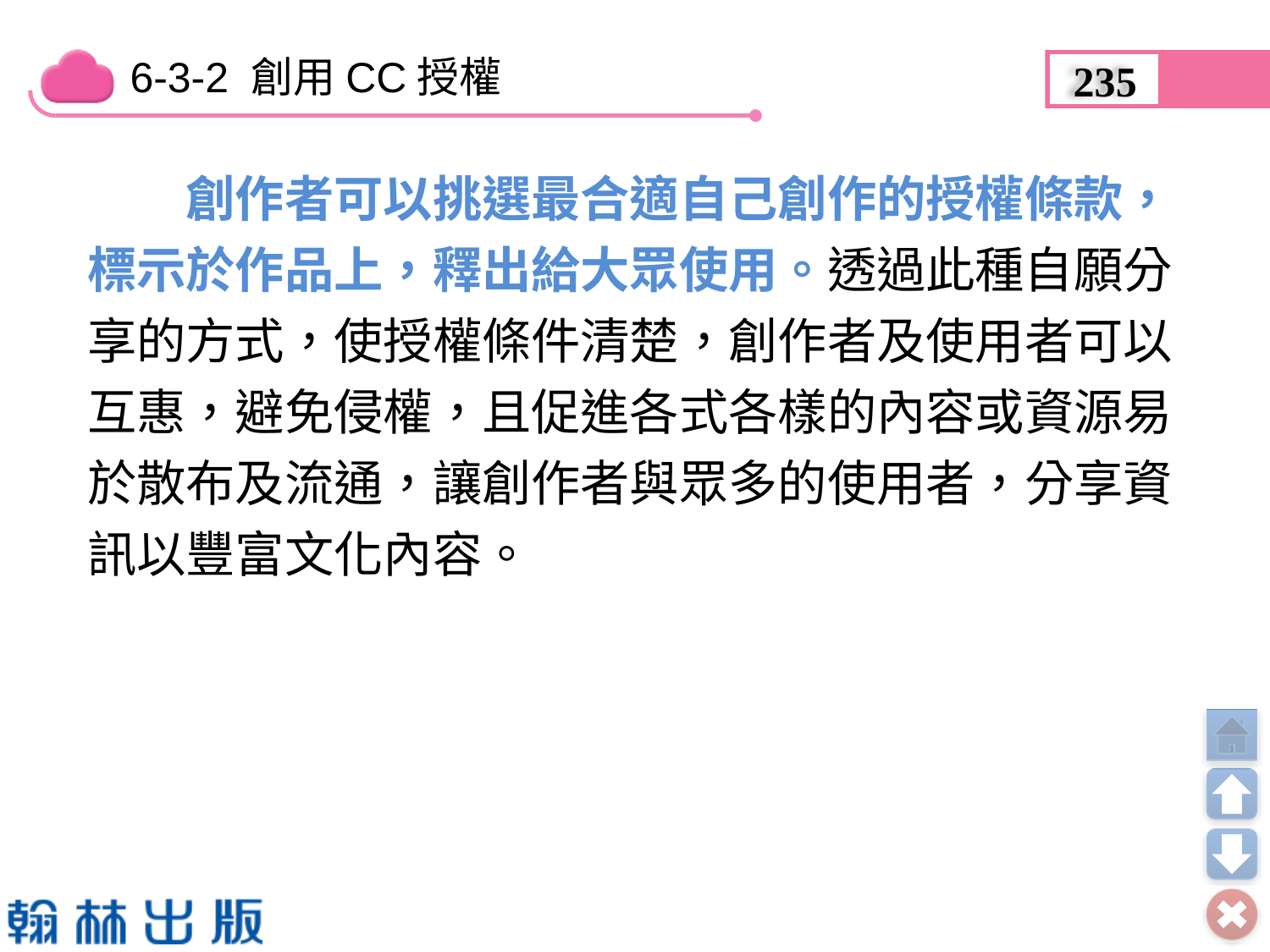

235
　　創作者可以挑選最合適自己創作的授權條款，標示於作品上，釋出給大眾使用。透過此種自願分享的方式，使授權條件清楚，創作者及使用者可以互惠，避免侵權，且促進各式各樣的內容或資源易於散布及流通，讓創作者與眾多的使用者，分享資訊以豐富文化內容。